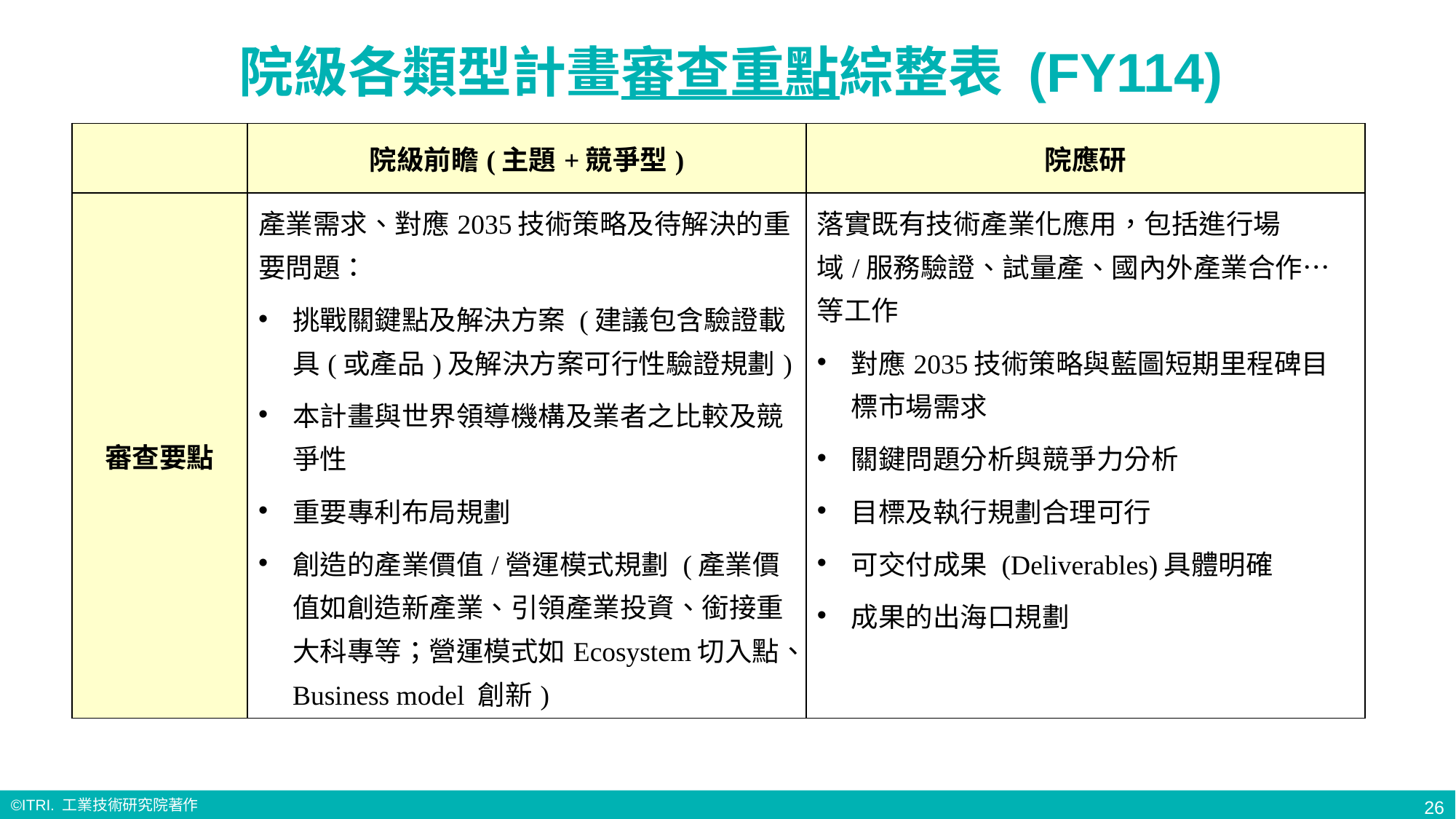

# 院級各類型計畫審查重點綜整表 (FY114)
|  | 院級前瞻(主題+競爭型) | 院應研 |
| --- | --- | --- |
| 審查要點 | 產業需求、對應2035技術策略及待解決的重要問題： 挑戰關鍵點及解決方案 (建議包含驗證載具(或產品)及解決方案可行性驗證規劃) 本計畫與世界領導機構及業者之比較及競爭性 重要專利布局規劃 創造的產業價值/營運模式規劃 (產業價值如創造新產業、引領產業投資、銜接重大科專等；營運模式如Ecosystem切入點、Business model 創新) | 落實既有技術產業化應用，包括進行場域/服務驗證、試量產、國內外產業合作…等工作 對應2035技術策略與藍圖短期里程碑目標市場需求 關鍵問題分析與競爭力分析 目標及執行規劃合理可行 可交付成果 (Deliverables)具體明確 成果的出海口規劃 |
26